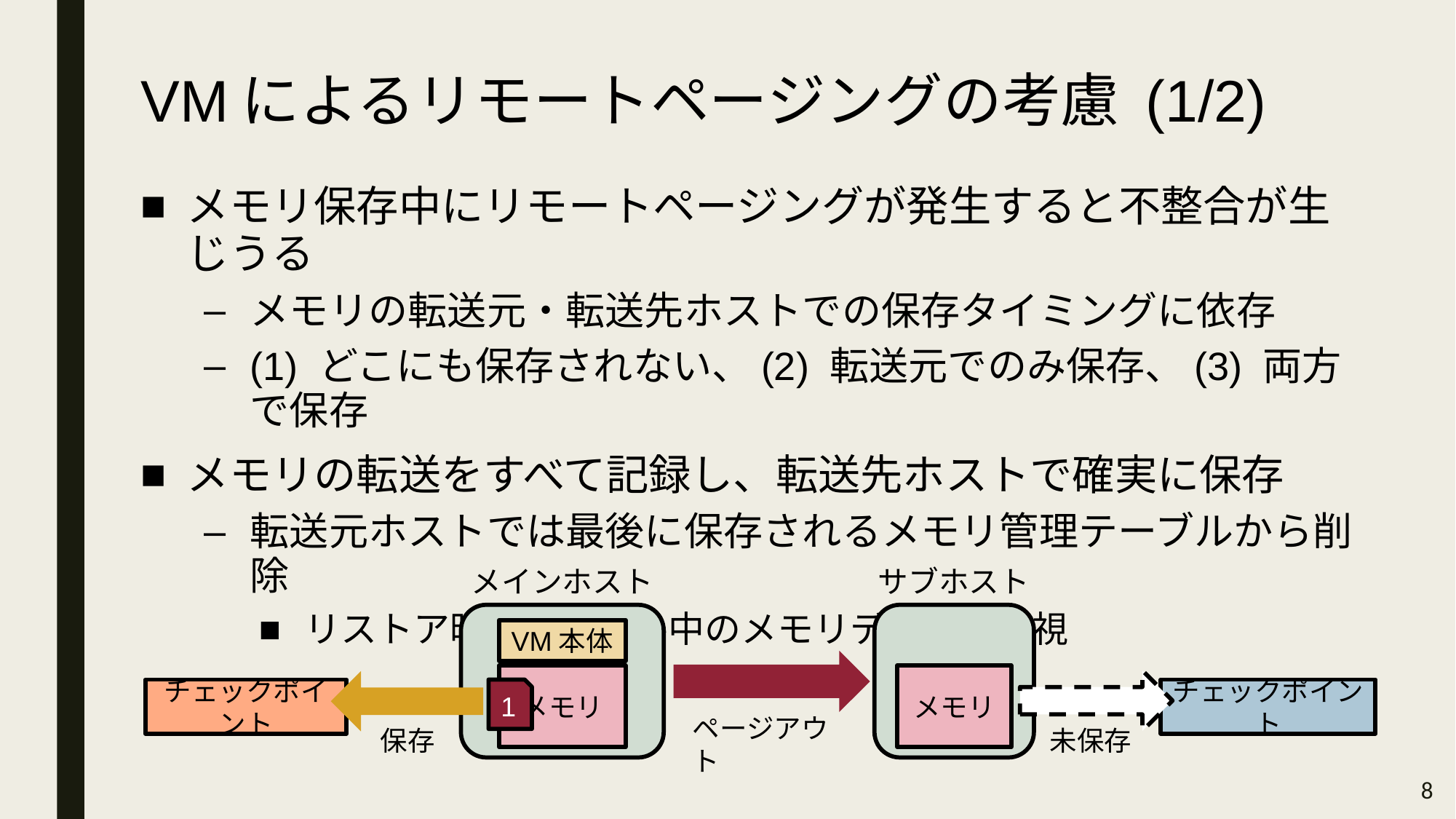

# VMによるリモートページングの考慮 (1/2)
メモリ保存中にリモートページングが発生すると不整合が生じうる
メモリの転送元・転送先ホストでの保存タイミングに依存
(1) どこにも保存されない、(2) 転送元でのみ保存、(3) 両方で保存
メモリの転送をすべて記録し、転送先ホストで確実に保存
転送元ホストでは最後に保存されるメモリ管理テーブルから削除
リストア時にファイル中のメモリデータを無視
メインホスト
サブホスト

VM本体

メモリ
メモリ

チェックポイント
1
チェックポイント
ページアウト
保存
未保存
8